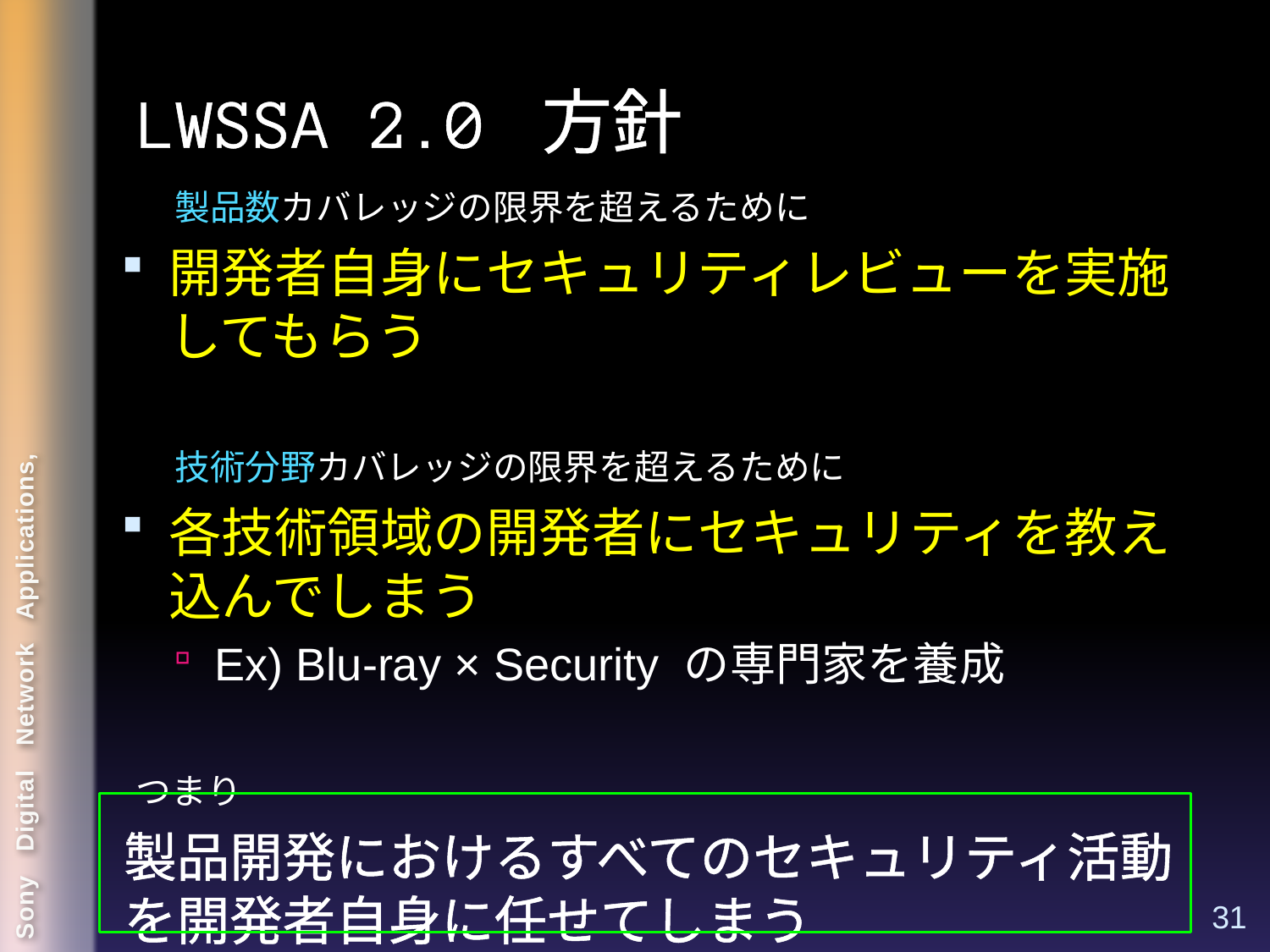

# LWSSA 2.0 方針
製品数カバレッジの限界を超えるために
開発者自身にセキュリティレビューを実施してもらう

技術分野カバレッジの限界を超えるために
各技術領域の開発者にセキュリティを教え込んでしまう
Ex) Blu-ray × Security の専門家を養成

つまり
製品開発におけるすべてのセキュリティ活動を開発者自身に任せてしまう

31